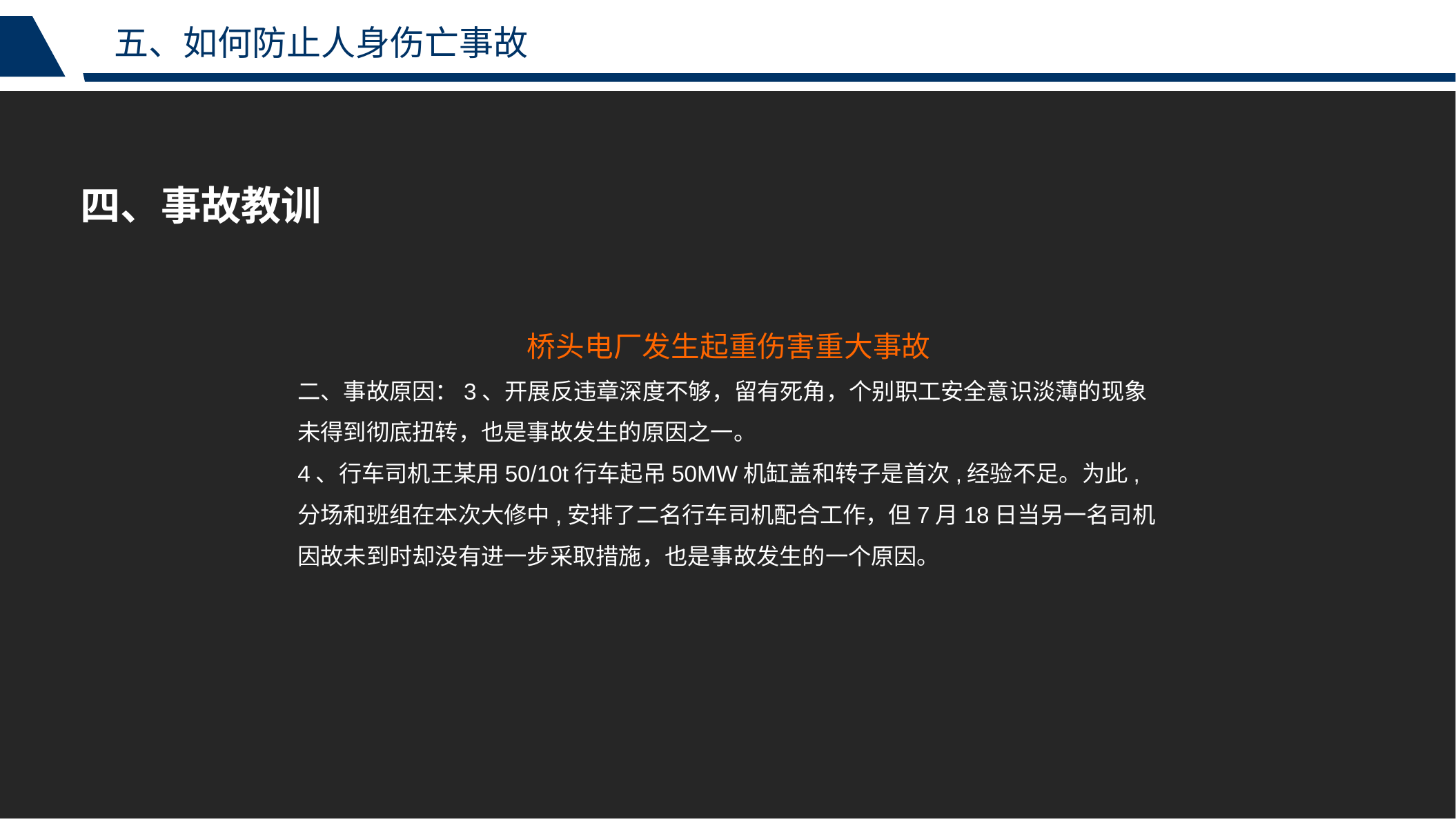

五、如何防止人身伤亡事故

四、事故教训
桥头电厂发生起重伤害重大事故
二、事故原因：3、开展反违章深度不够，留有死角，个别职工安全意识淡薄的现象未得到彻底扭转，也是事故发生的原因之一。
4、行车司机王某用50/10t行车起吊50MW机缸盖和转子是首次,经验不足。为此,分场和班组在本次大修中,安排了二名行车司机配合工作，但7月18日当另一名司机因故未到时却没有进一步采取措施，也是事故发生的一个原因。